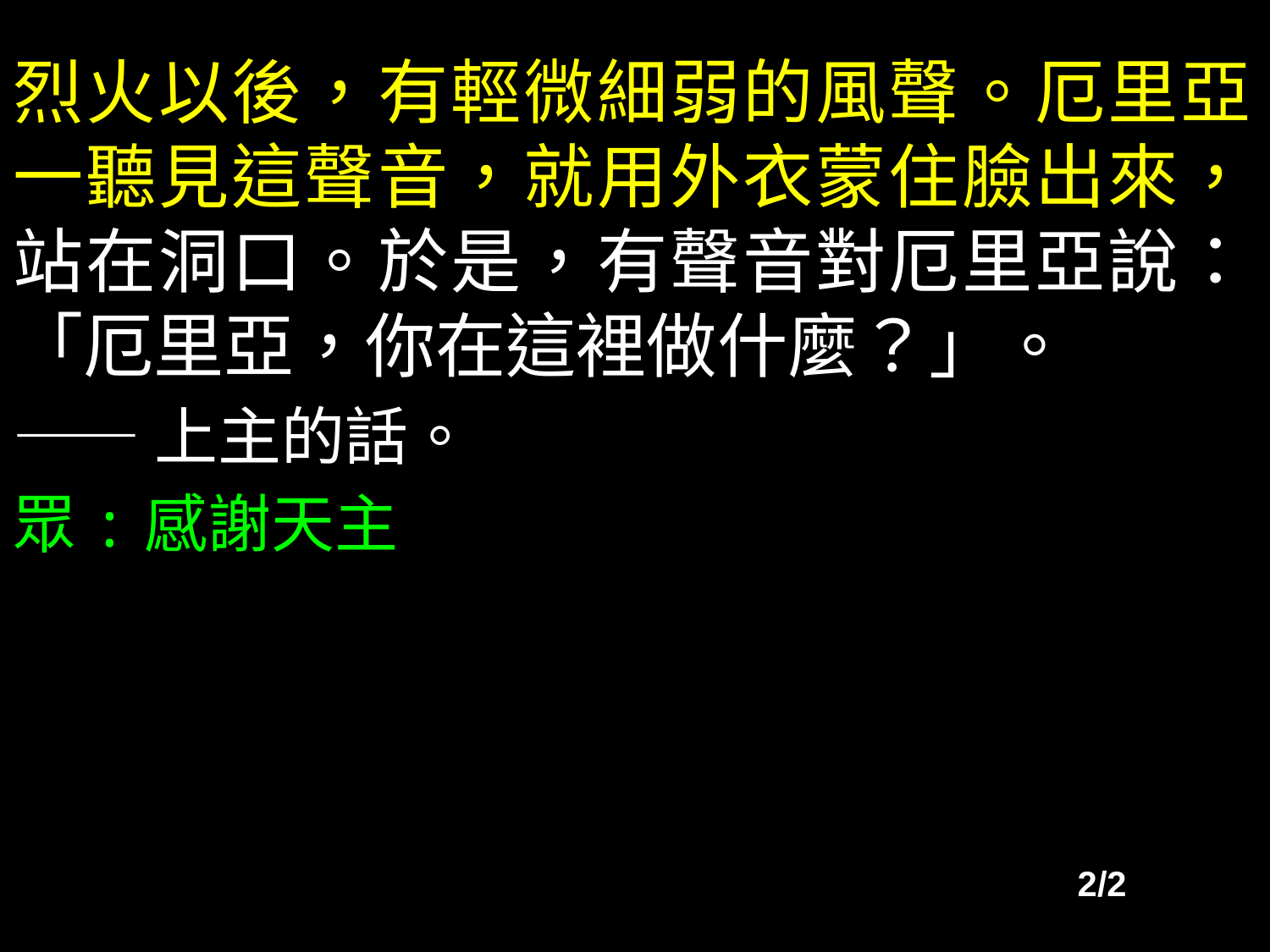

烈火以後，有輕微細弱的風聲。厄里亞一聽見這聲音，就用外衣蒙住臉出來，站在洞口。於是，有聲音對厄里亞說：「厄里亞，你在這裡做什麼？」。
——上主的話。
眾:感謝天主

2/2